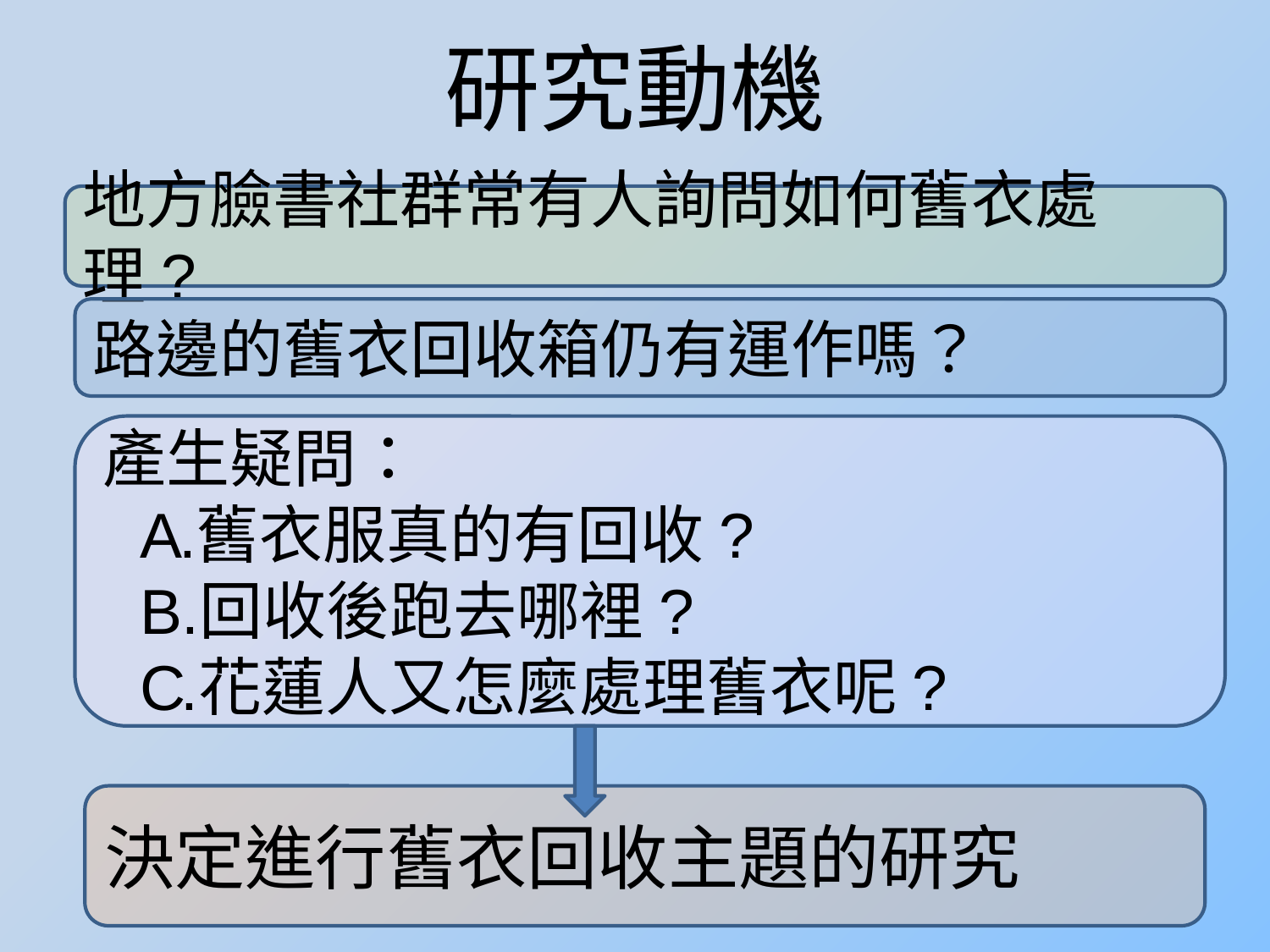

# 研究動機
地方臉書社群常有人詢問如何舊衣處理?
路邊的舊衣回收箱仍有運作嗎？
產生疑問：
舊衣服真的有回收?
回收後跑去哪裡?
花蓮人又怎麼處理舊衣呢?

決定進行舊衣回收主題的研究